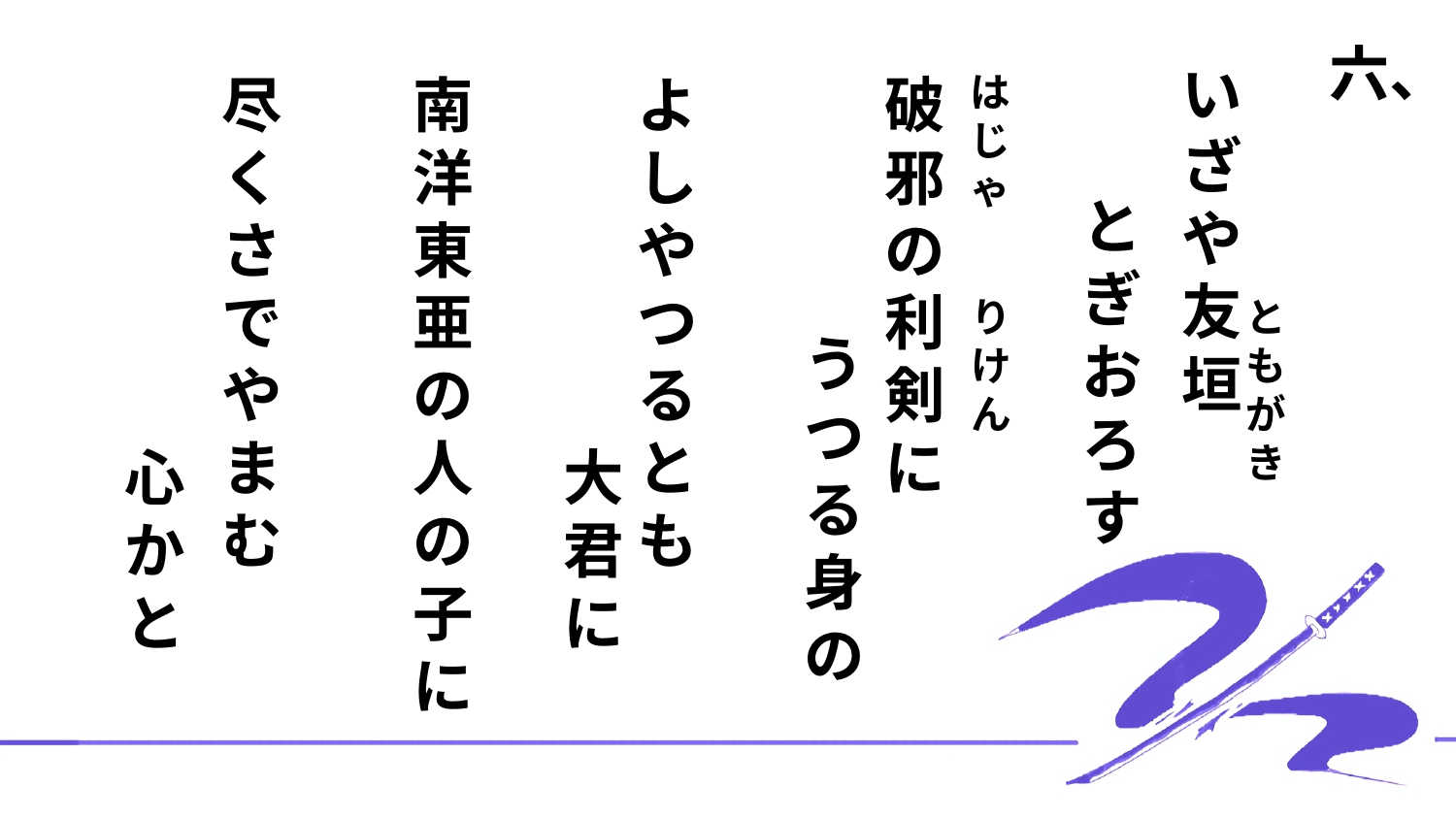

六、
いざや友垣
南洋東亜の人の子に
よしやつるとも

はじゃ
尽くさでやまむ
破邪の利剣に

とぎおろす
りけん
ともがき
うつる身の

大君に
心かと